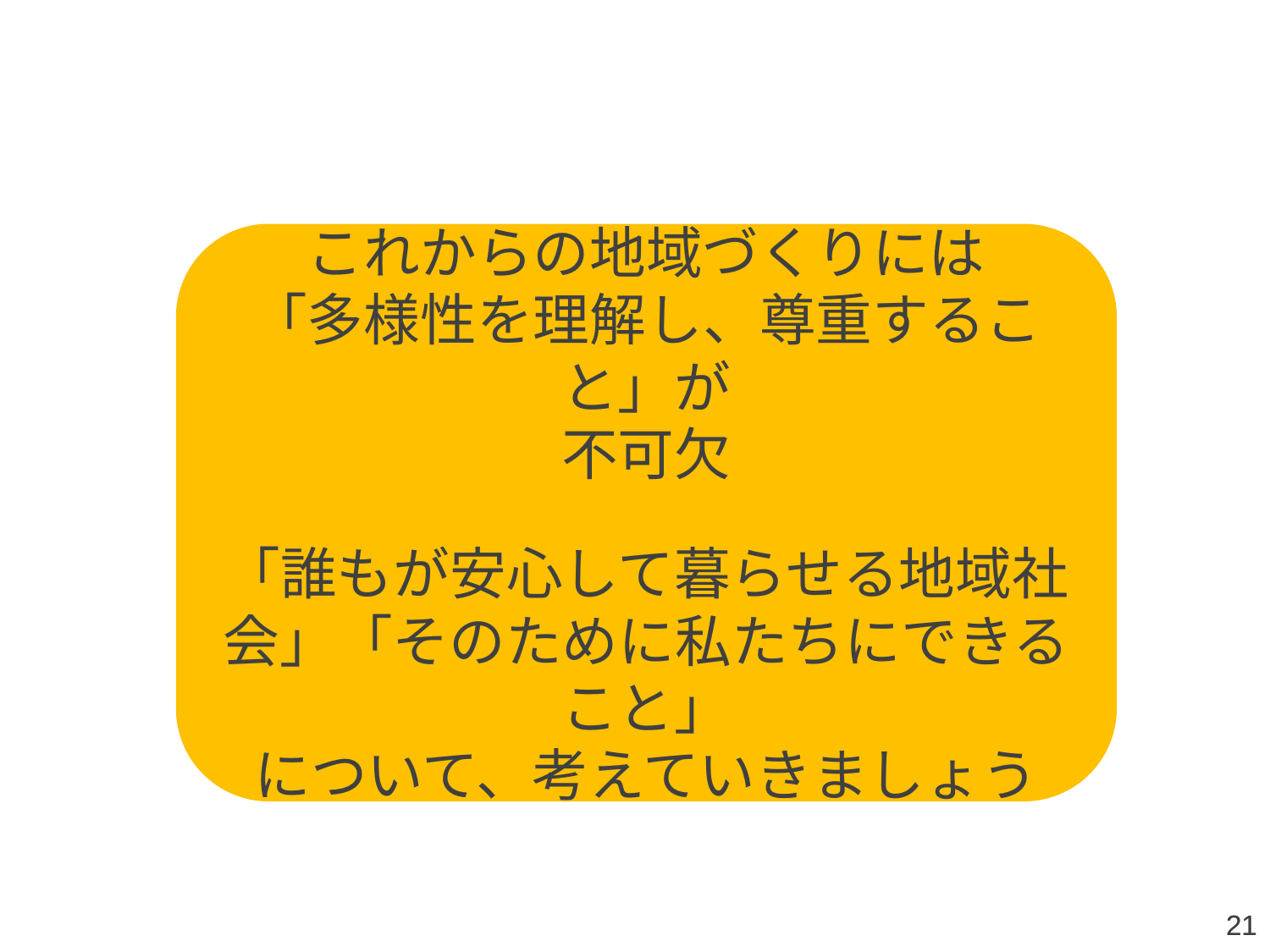

これからの地域づくりには
「多様性を理解し、尊重すること」が
不可欠

「誰もが安心して暮らせる地域社会」「そのために私たちにできること」
について、考えていきましょう
21
21